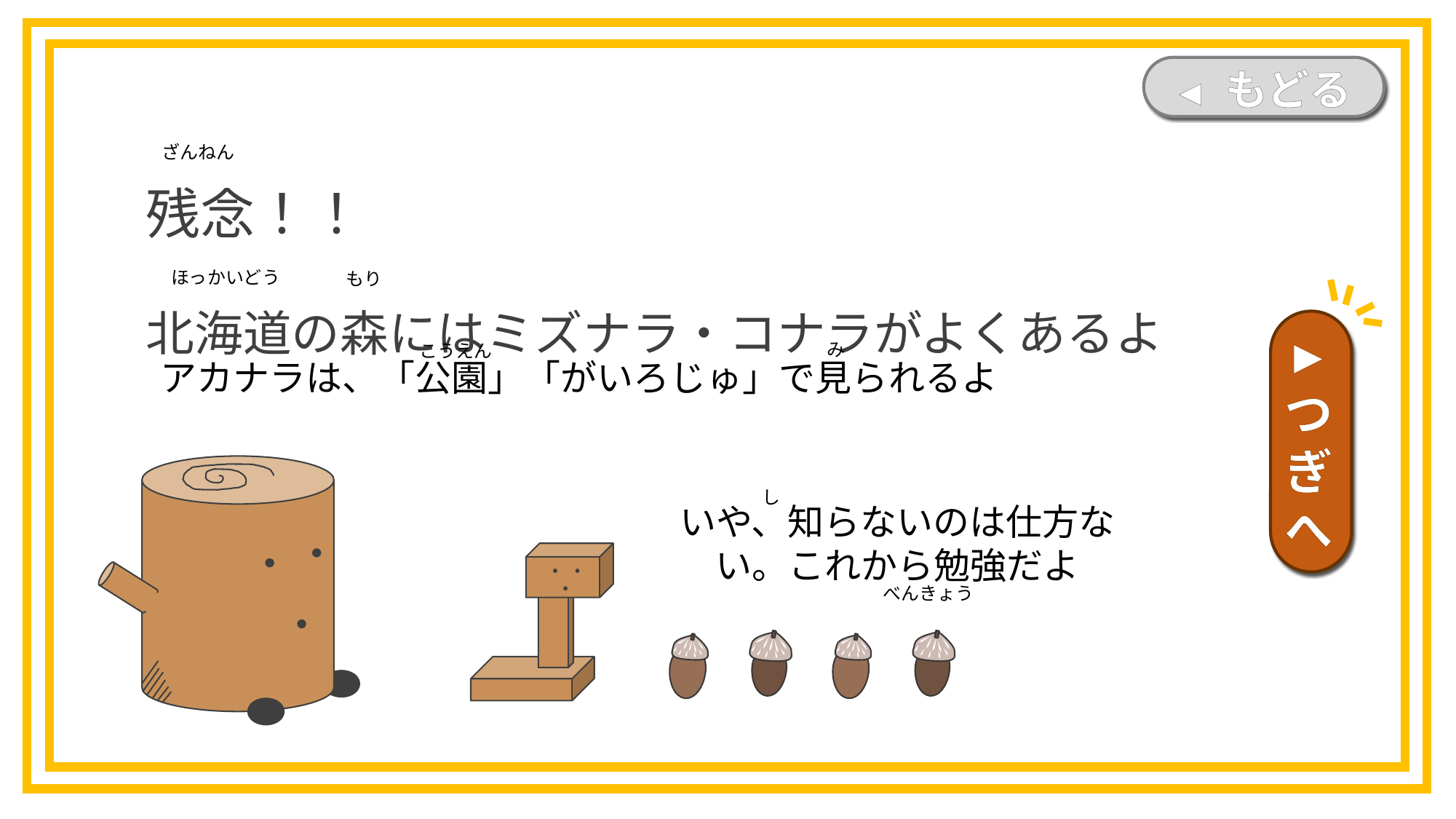

◄ もどる

残念！！
北海道の森にはミズナラ・コナラがよくあるよ
ざんねん
ほっかいどう
もり
►つぎへ
み
こうえん
アカナラは、「公園」「がいろじゅ」で見られるよ

し
いや、知らないのは仕方ない。これから勉強だよ

べんきょう